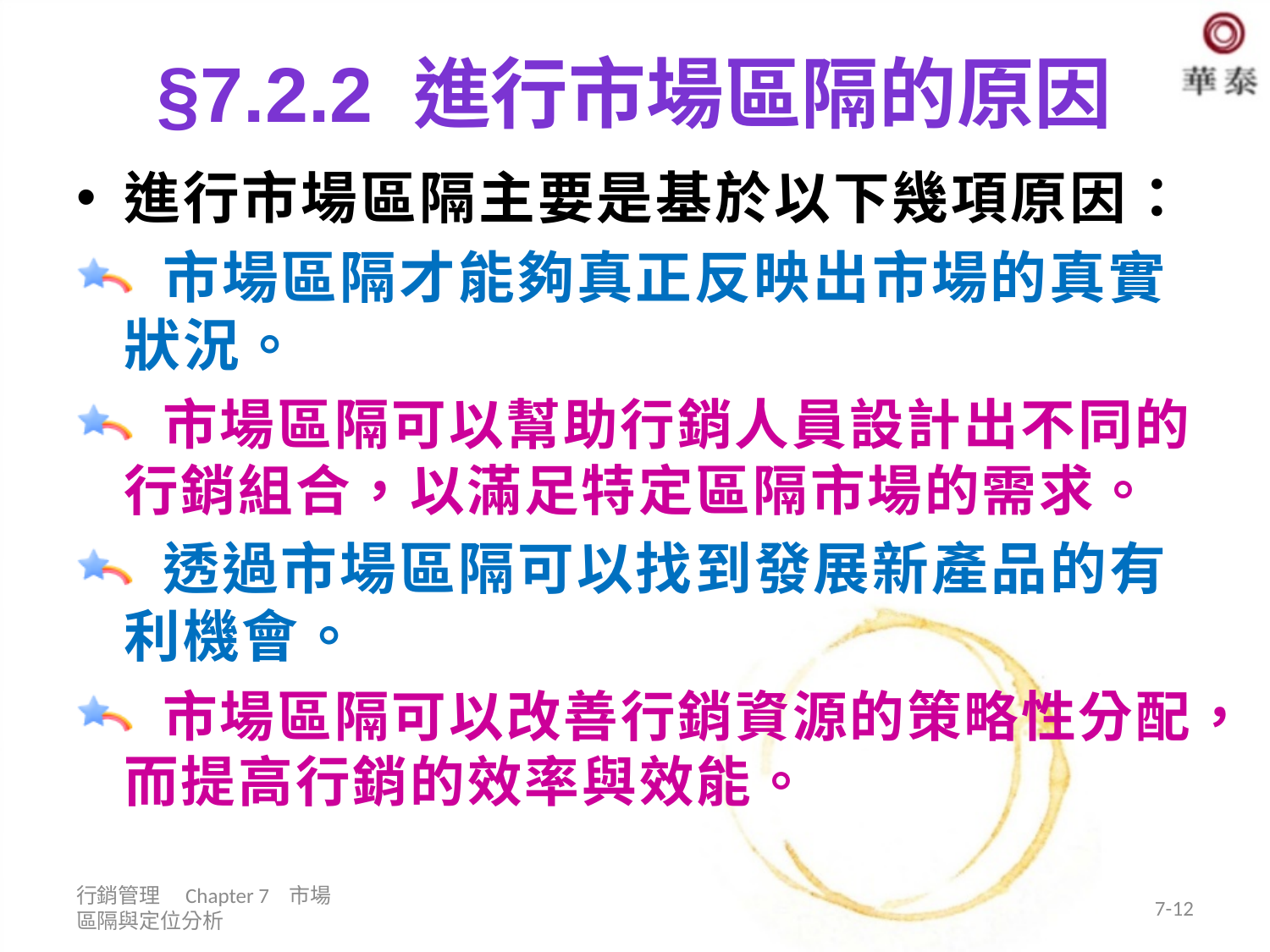

# §7.2.2 進行市場區隔的原因
進行市場區隔主要是基於以下幾項原因：
 市場區隔才能夠真正反映出市場的真實狀況。
 市場區隔可以幫助行銷人員設計出不同的行銷組合，以滿足特定區隔市場的需求。
 透過市場區隔可以找到發展新產品的有利機會。
 市場區隔可以改善行銷資源的策略性分配，而提高行銷的效率與效能。
行銷管理   Chapter 7   市場區隔與定位分析
7-12